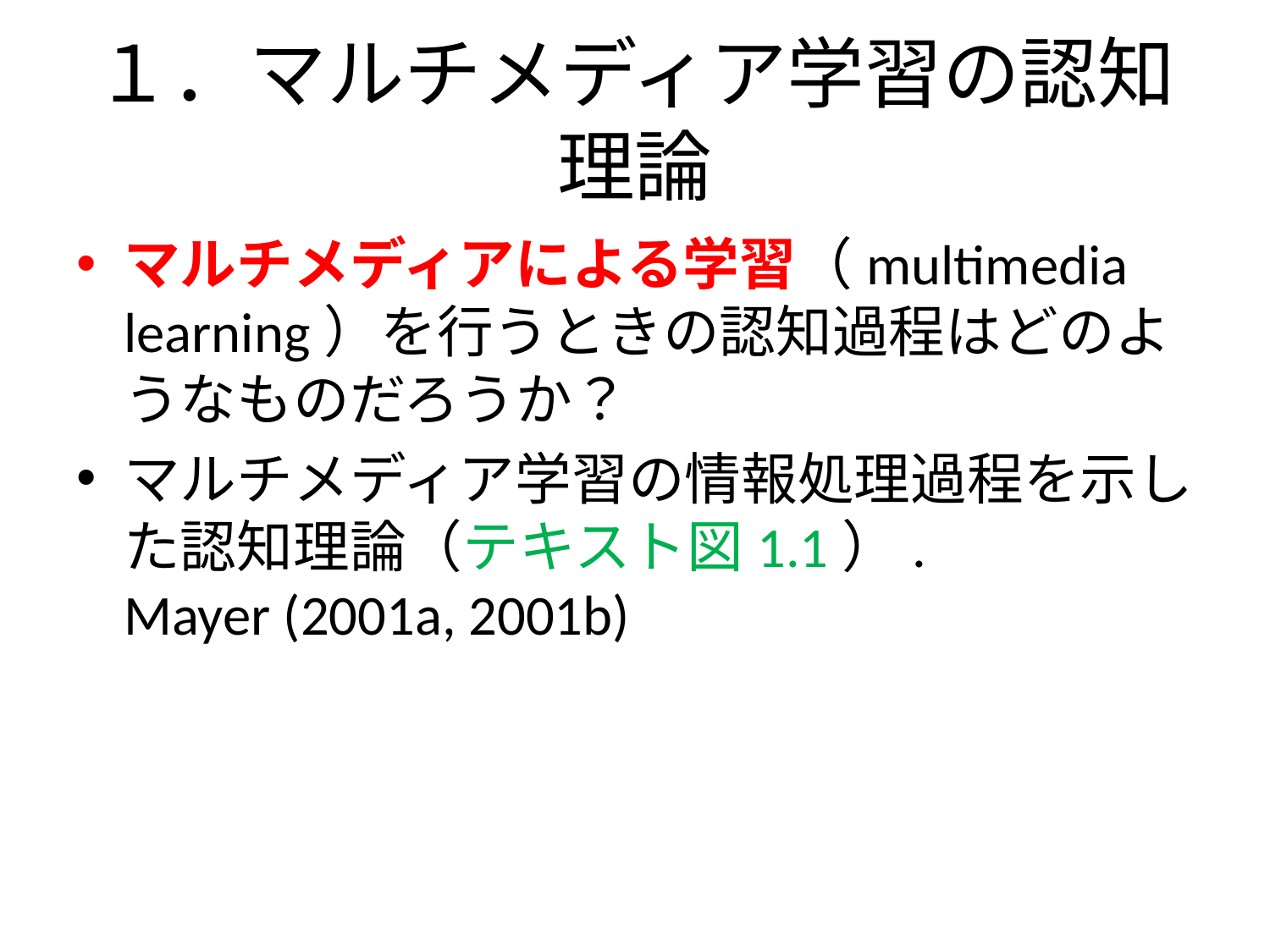

# １．マルチメディア学習の認知理論
マルチメディアによる学習（multimedia learning）を行うときの認知過程はどのようなものだろうか？
マルチメディア学習の情報処理過程を示した認知理論（テキスト図1.1）.
Mayer (2001a, 2001b)